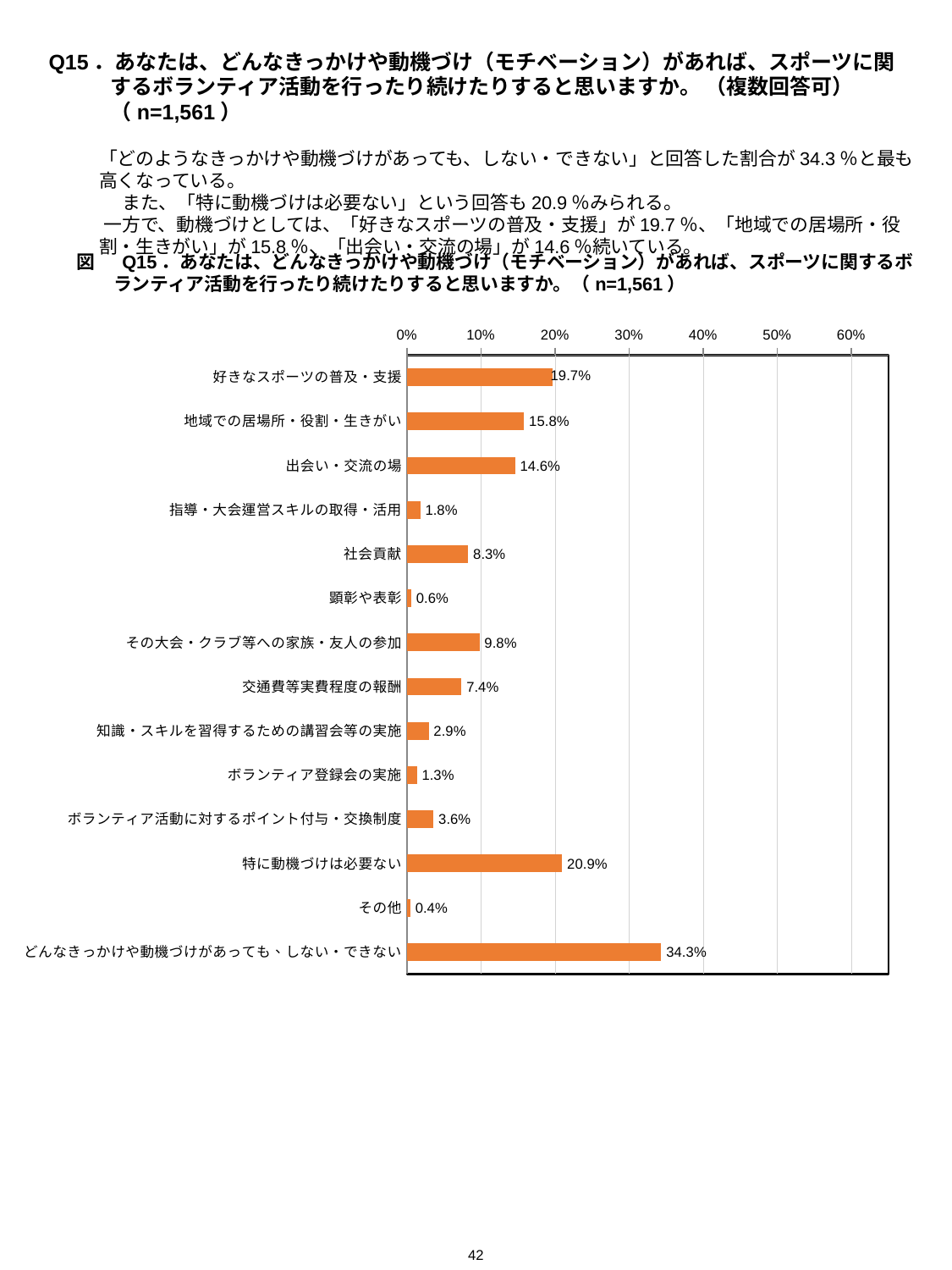

Q15．あなたは、どんなきっかけや動機づけ（モチベーション）があれば、スポーツに関するボランティア活動を行ったり続けたりすると思いますか。 （複数回答可）（n=1,561）
「どのようなきっかけや動機づけがあっても、しない・できない」と回答した割合が34.3％と最も高くなっている。
　　　　また、「特に動機づけは必要ない」という回答も20.9％みられる。
　　　一方で、動機づけとしては、「好きなスポーツの普及・支援」が19.7％、「地域での居場所・役割・生きがい」が15.8％、「出会い・交流の場」が14.6％続いている。
図　 Q15．あなたは、どんなきっかけや動機づけ（モチベーション）があれば、スポーツに関するボランティア活動を行ったり続けたりすると思いますか。（n=1,561）

### Chart

| Category |  |
|---|---|
| 好きなスポーツの普及・支援 | 19.666880204996797 |
| 地域での居場所・役割・生きがい | 15.823190262652146 |
| 出会い・交流の場 | 14.606021780909673 |
| 指導・大会運営スキルの取得・活用 | 1.7937219730941705 |
| 社会貢献 | 8.263933376040999 |
| 顕彰や表彰 | 0.5765534913516976 |
| その大会・クラブ等への家族・友人の参加 | 9.80140935297886 |
| 交通費等実費程度の報酬 | 7.367072389493915 |
| 知識・スキルを習得するための講習会等の実施 | 2.9468289557975655 |
| ボランティア登録会の実施 | 1.345291479820628 |
| ボランティア活動に対するポイント付与・交換制度 | 3.587443946188341 |
| 特に動機づけは必要ない | 20.948110185778347 |
| その他 | 0.4484304932735426 |
| どんなきっかけや動機づけがあっても、しない・できない | 34.33696348494554 |
42